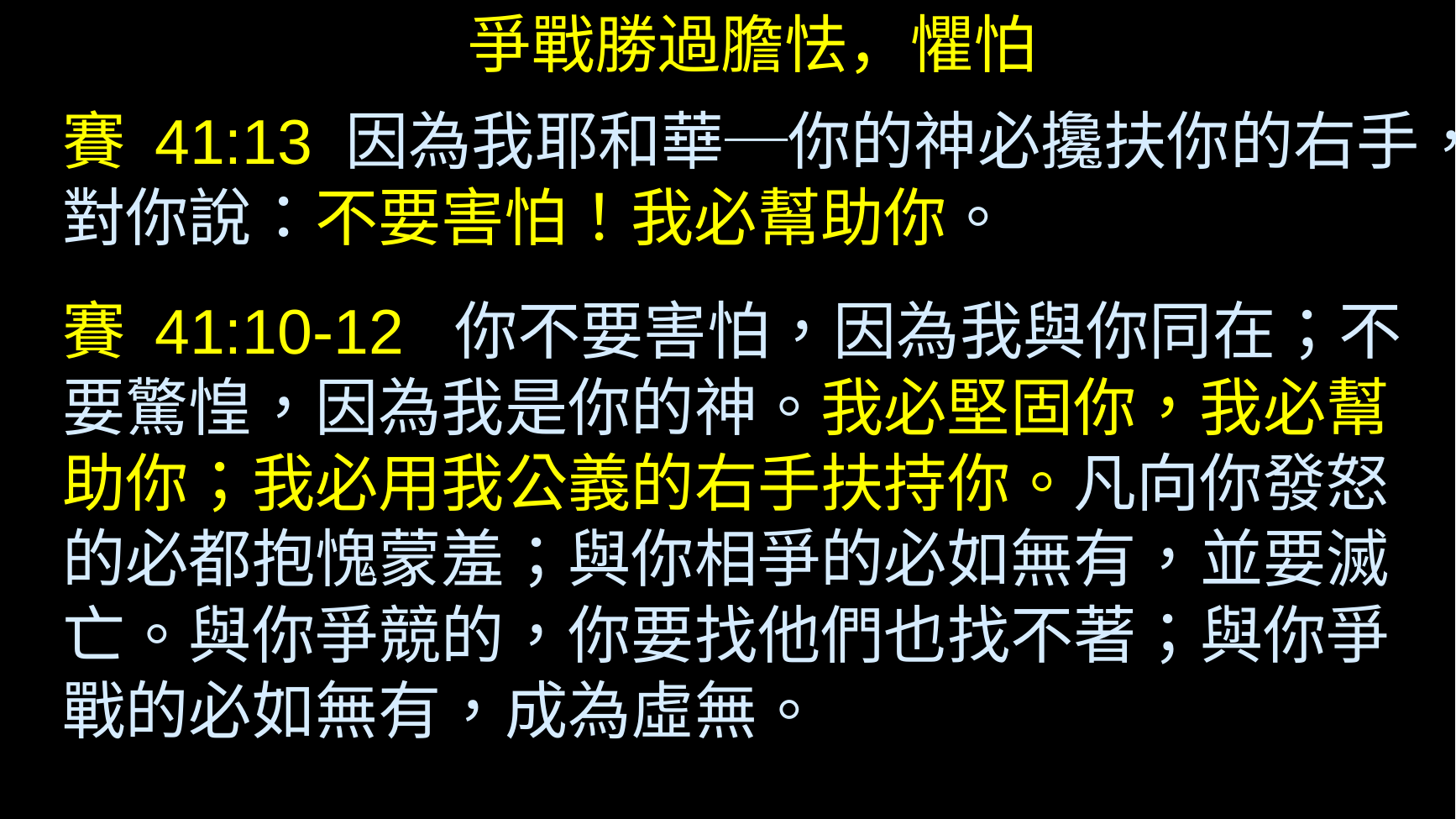

爭戰勝過膽怯，懼怕
賽 41:13 因為我耶和華─你的神必攙扶你的右手，對你說：不要害怕！我必幫助你。

賽 41:10-12  你不要害怕，因為我與你同在；不要驚惶，因為我是你的神。我必堅固你，我必幫助你；我必用我公義的右手扶持你。凡向你發怒的必都抱愧蒙羞；與你相爭的必如無有，並要滅亡。與你爭競的，你要找他們也找不著；與你爭戰的必如無有，成為虛無。